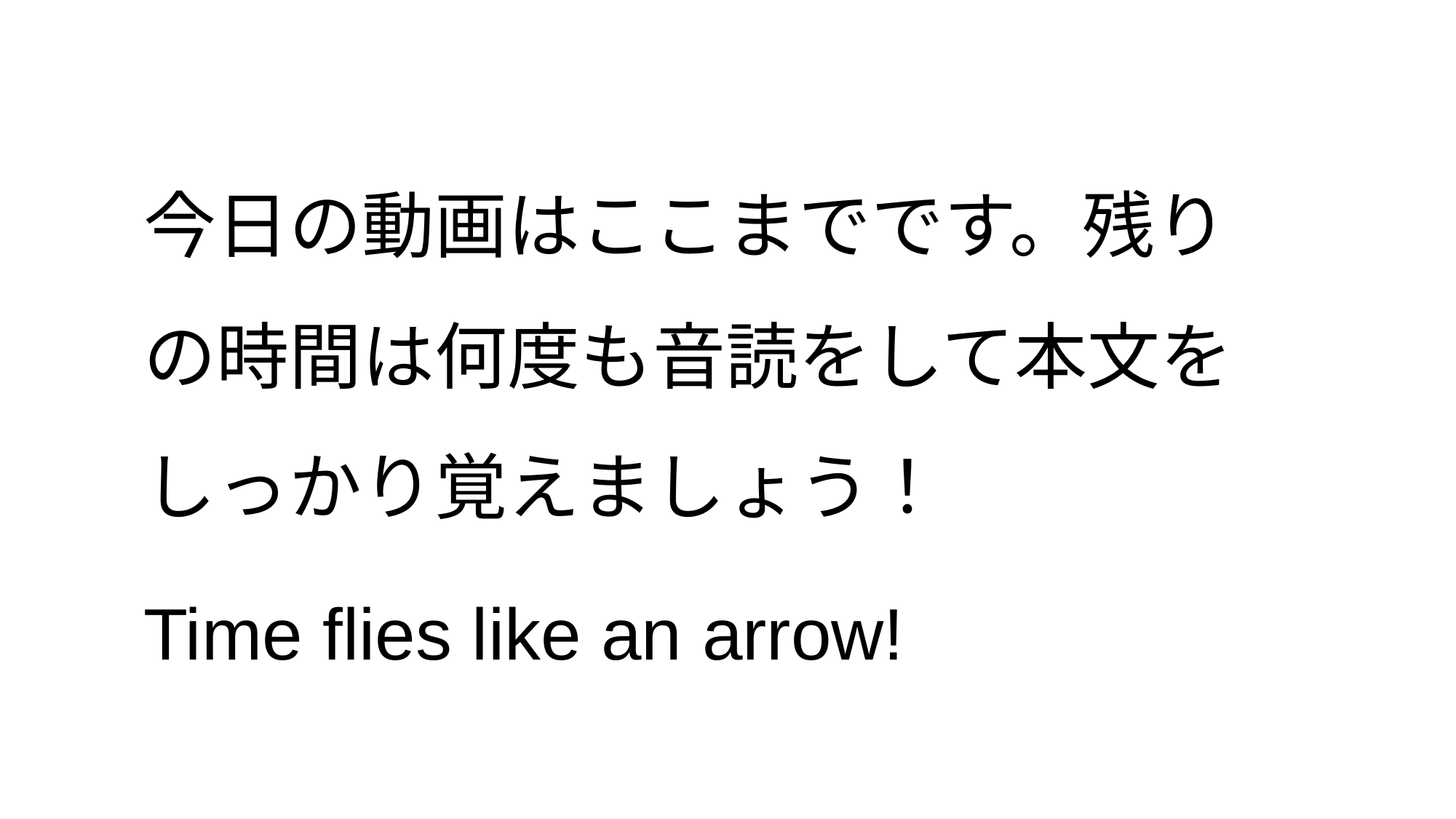

今日の動画はここまでです。残りの時間は何度も音読をして本文をしっかり覚えましょう！
Time flies like an arrow!